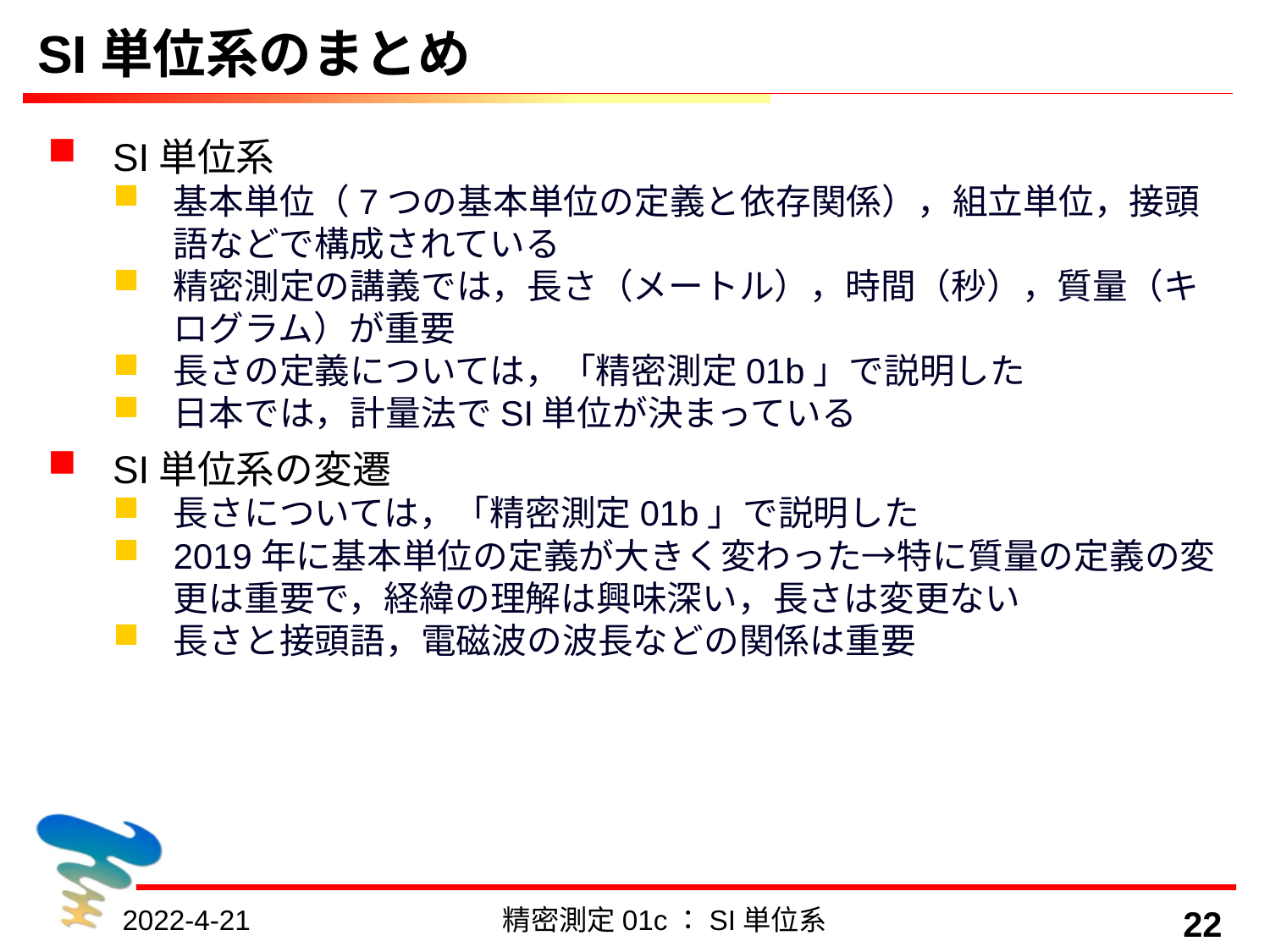

# SI単位系のまとめ
SI単位系
基本単位（7つの基本単位の定義と依存関係），組立単位，接頭語などで構成されている
精密測定の講義では，長さ（メートル），時間（秒），質量（キログラム）が重要
長さの定義については，「精密測定01b」で説明した
日本では，計量法でSI単位が決まっている
SI単位系の変遷
長さについては，「精密測定01b」で説明した
2019年に基本単位の定義が大きく変わった→特に質量の定義の変更は重要で，経緯の理解は興味深い，長さは変更ない
長さと接頭語，電磁波の波長などの関係は重要
2022-4-21
精密測定01c：SI単位系
22